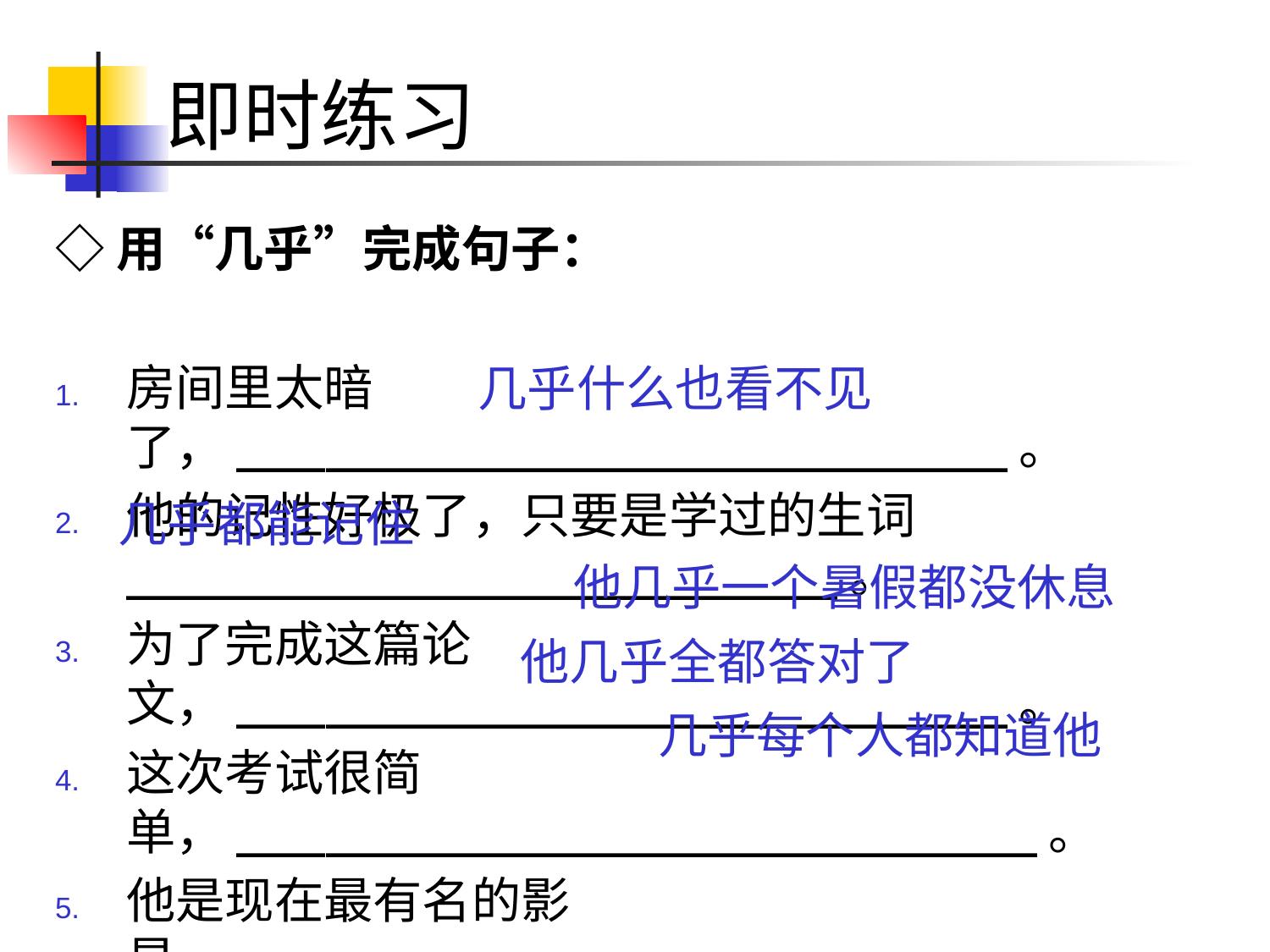

# 即时练习
◇用“几乎”完成句子：

房间里太暗了，__________________________。
他的记性好极了，只要是学过的生词________________________。
为了完成这篇论文，__________________________。
这次考试很简单，___________________________。
他是现在最有名的影星，_____________________。
几乎什么也看不见
几乎都能记住
他几乎一个暑假都没休息
他几乎全都答对了
几乎每个人都知道他